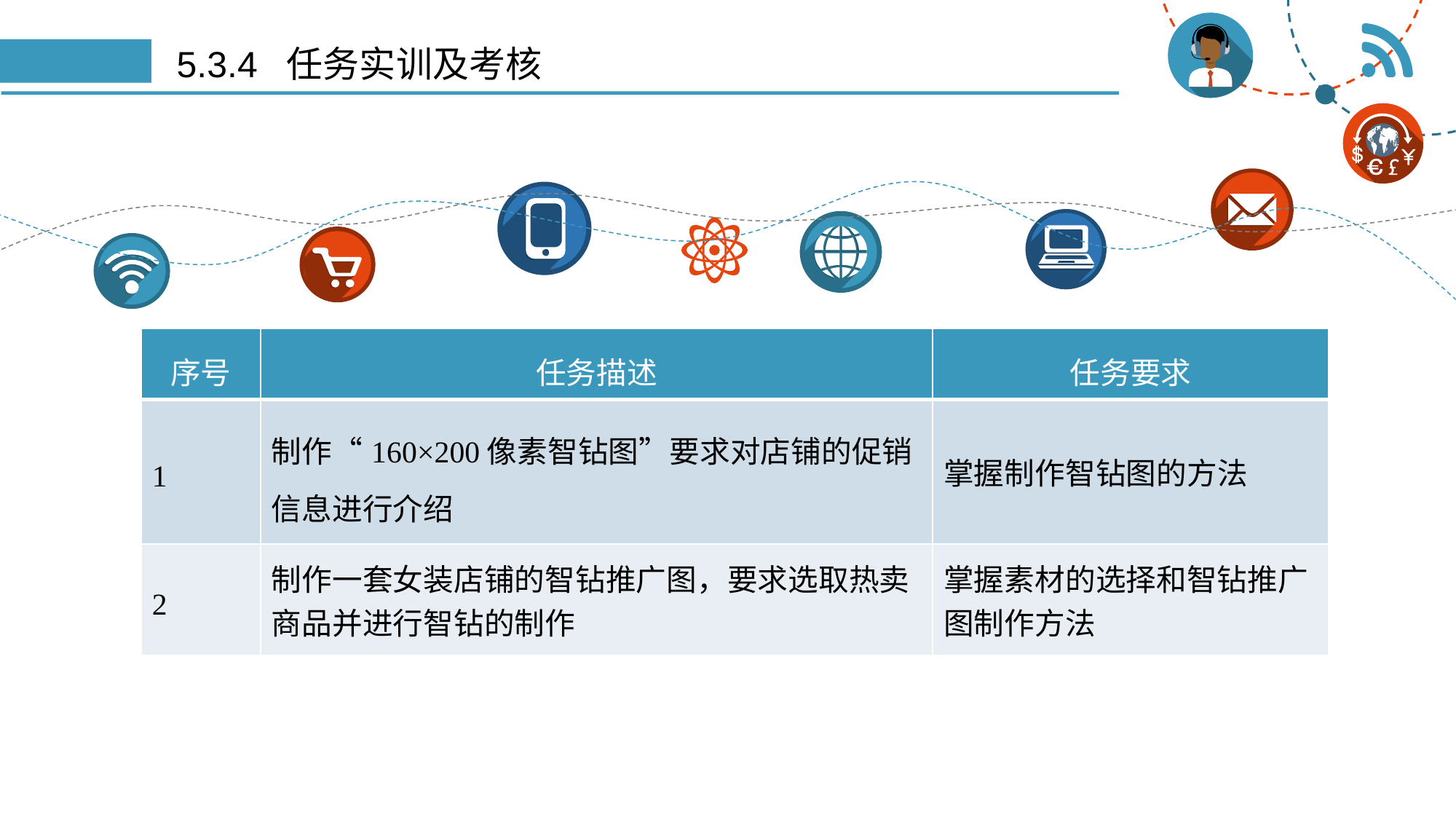

# 5.3.4  任务实训及考核

| 序号 | 任务描述 | 任务要求 |
| --- | --- | --- |
| 1 | 制作“160×200像素智钻图”要求对店铺的促销信息进行介绍 | 掌握制作智钻图的方法 |
| 2 | 制作一套女装店铺的智钻推广图，要求选取热卖商品并进行智钻的制作 | 掌握素材的选择和智钻推广图制作方法 |